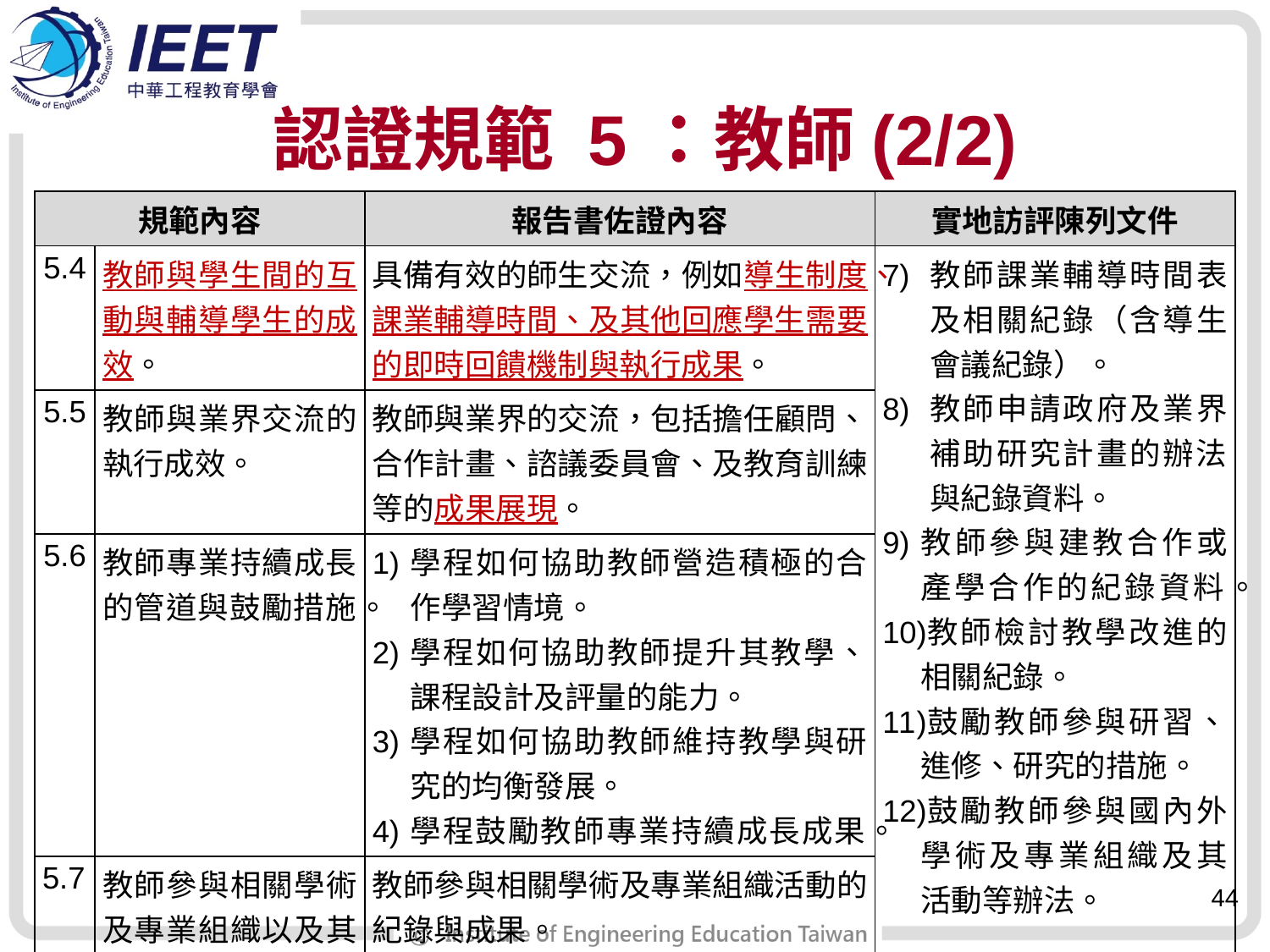

認證規範 5：教師(2/2)
| 規範內容 |  | 報告書佐證內容 | 實地訪評陳列文件 |
| --- | --- | --- | --- |
| 5.4 | 教師與學生間的互動與輔導學生的成效。 | 具備有效的師生交流，例如導生制度、課業輔導時間、及其他回應學生需要的即時回饋機制與執行成果。 | 教師課業輔導時間表及相關紀錄（含導生會議紀錄）。 教師申請政府及業界補助研究計畫的辦法與紀錄資料。 教師參與建教合作或產學合作的紀錄資料。 教師檢討教學改進的相關紀錄。 鼓勵教師參與研習、進修、研究的措施。 鼓勵教師參與國內外學術及專業組織及其活動等辦法。 |
| 5.5 | 教師與業界交流的執行成效。 | 教師與業界的交流，包括擔任顧問、合作計畫、諮議委員會、及教育訓練等的成果展現。 |  |
| 5.6 | 教師專業持續成長的管道與鼓勵措施。 | 學程如何協助教師營造積極的合作學習情境。 學程如何協助教師提升其教學、課程設計及評量的能力。 學程如何協助教師維持教學與研究的均衡發展。 學程鼓勵教師專業持續成長成果。 |  |
| 5.7 | 教師參與相關學術及專業組織以及其活動。 | 教師參與相關學術及專業組織活動的紀錄與成果。 |  |
44